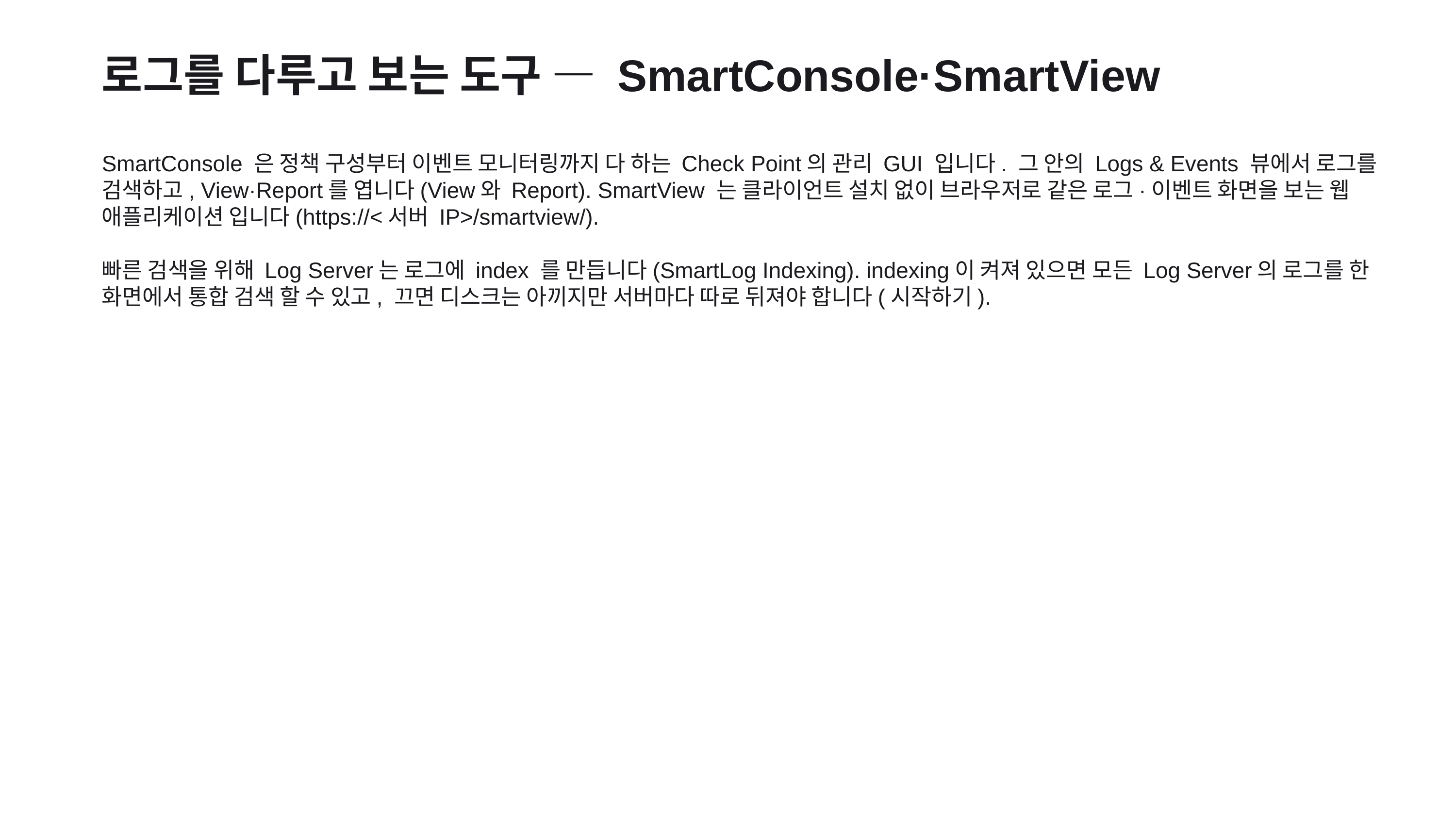

로그를 다루고 보는 도구 — SmartConsole·SmartView
SmartConsole 은 정책 구성부터 이벤트 모니터링까지 다 하는 Check Point의 관리 GUI 입니다. 그 안의 Logs & Events 뷰에서 로그를 검색하고, View·Report를 엽니다(View와 Report). SmartView 는 클라이언트 설치 없이 브라우저로 같은 로그·이벤트 화면을 보는 웹 애플리케이션 입니다(https://<서버 IP>/smartview/).

빠른 검색을 위해 Log Server는 로그에 index 를 만듭니다(SmartLog Indexing). indexing이 켜져 있으면 모든 Log Server의 로그를 한 화면에서 통합 검색 할 수 있고, 끄면 디스크는 아끼지만 서버마다 따로 뒤져야 합니다(시작하기).